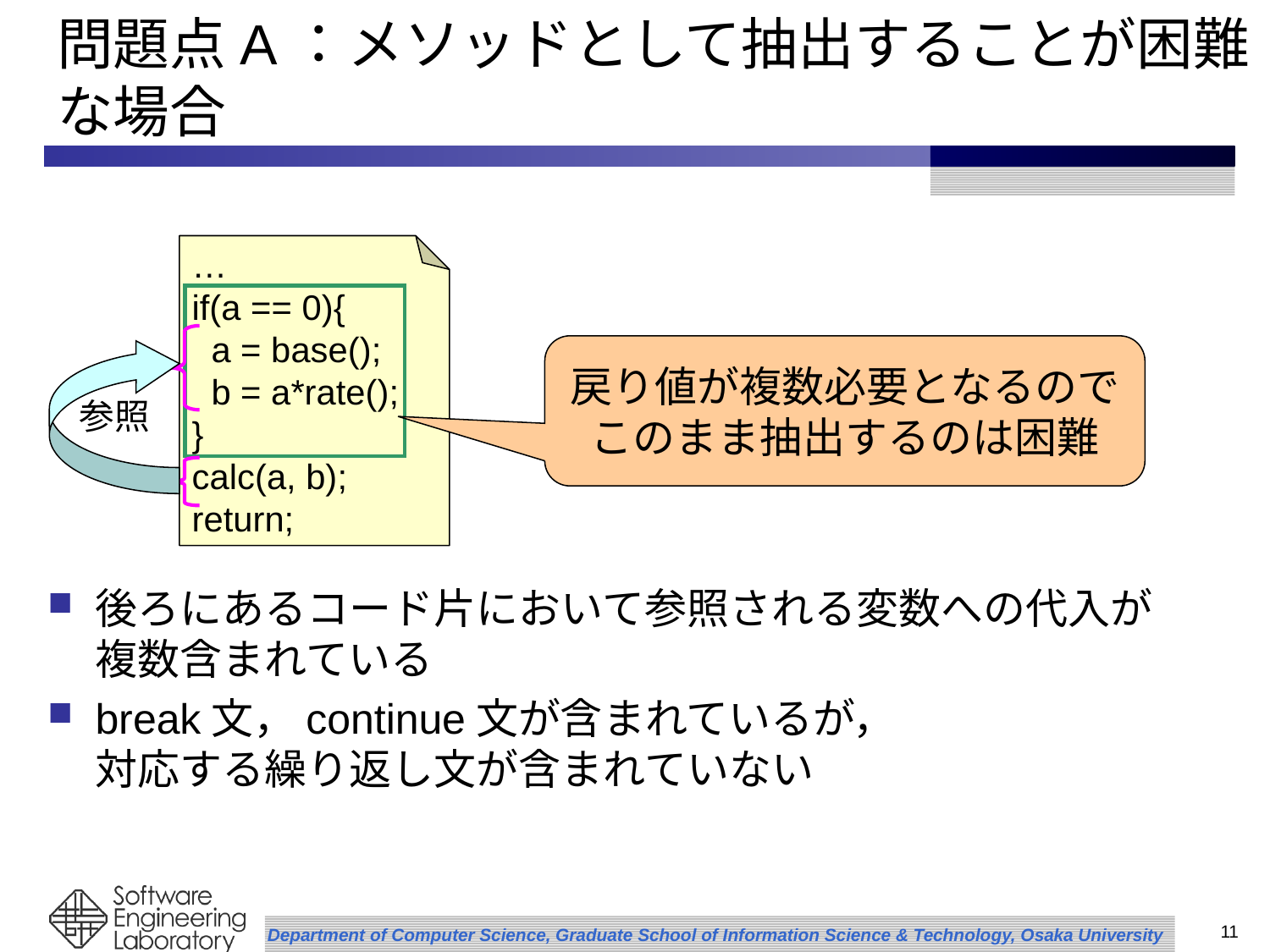

# 問題点A：メソッドとして抽出することが困難な場合
…
if(a == 0){
  a = base();
  b = a*rate();
}
calc(a, b);
return;

参照

戻り値が複数必要となるので
このまま抽出するのは困難
後ろにあるコード片において参照される変数への代入が
複数含まれている
break文，continue文が含まれているが，
対応する繰り返し文が含まれていない
11